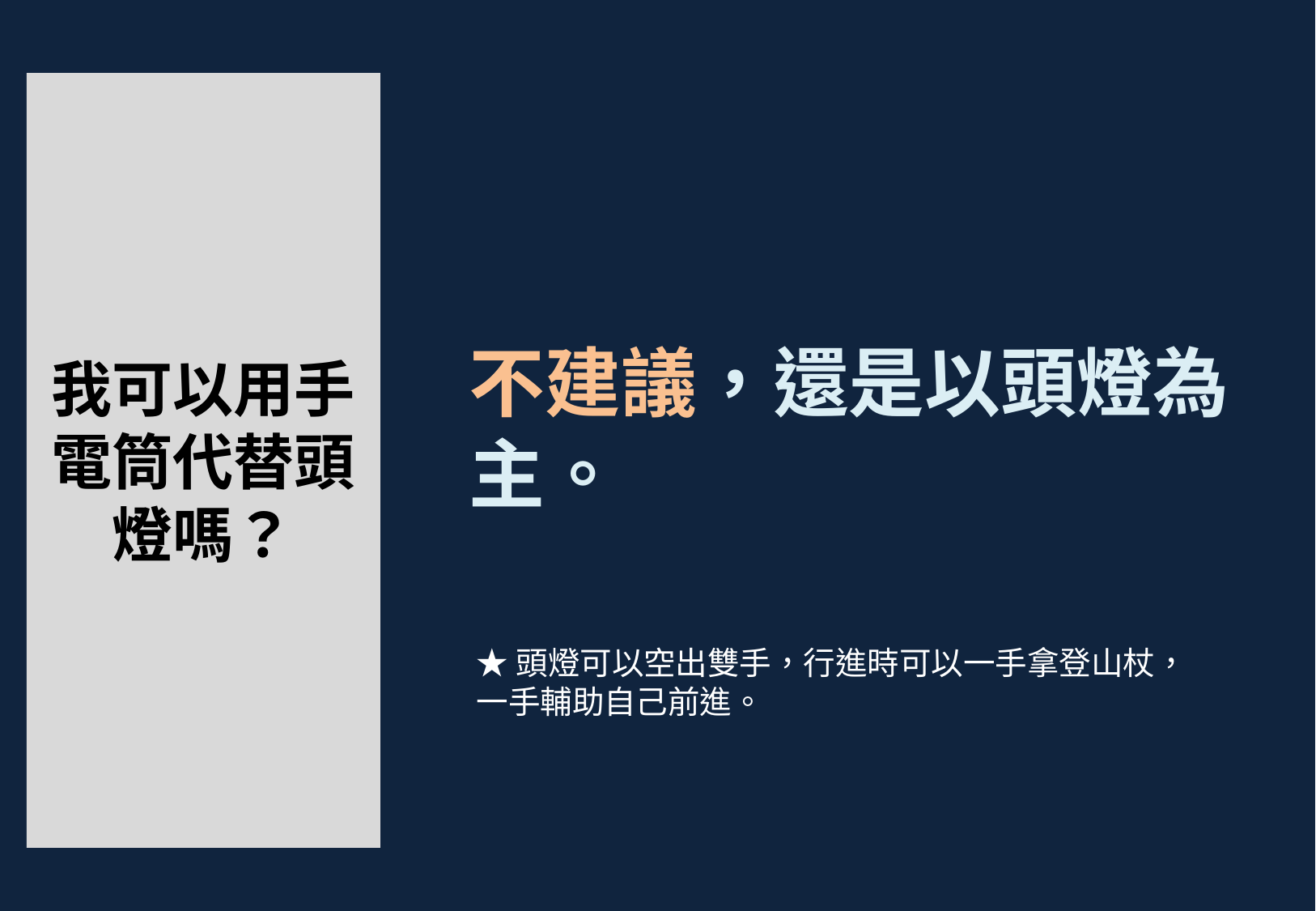

# 我可以用手電筒代替頭燈嗎？
不建議，還是以頭燈為主。
★頭燈可以空出雙手，行進時可以一手拿登山杖，一手輔助自己前進。